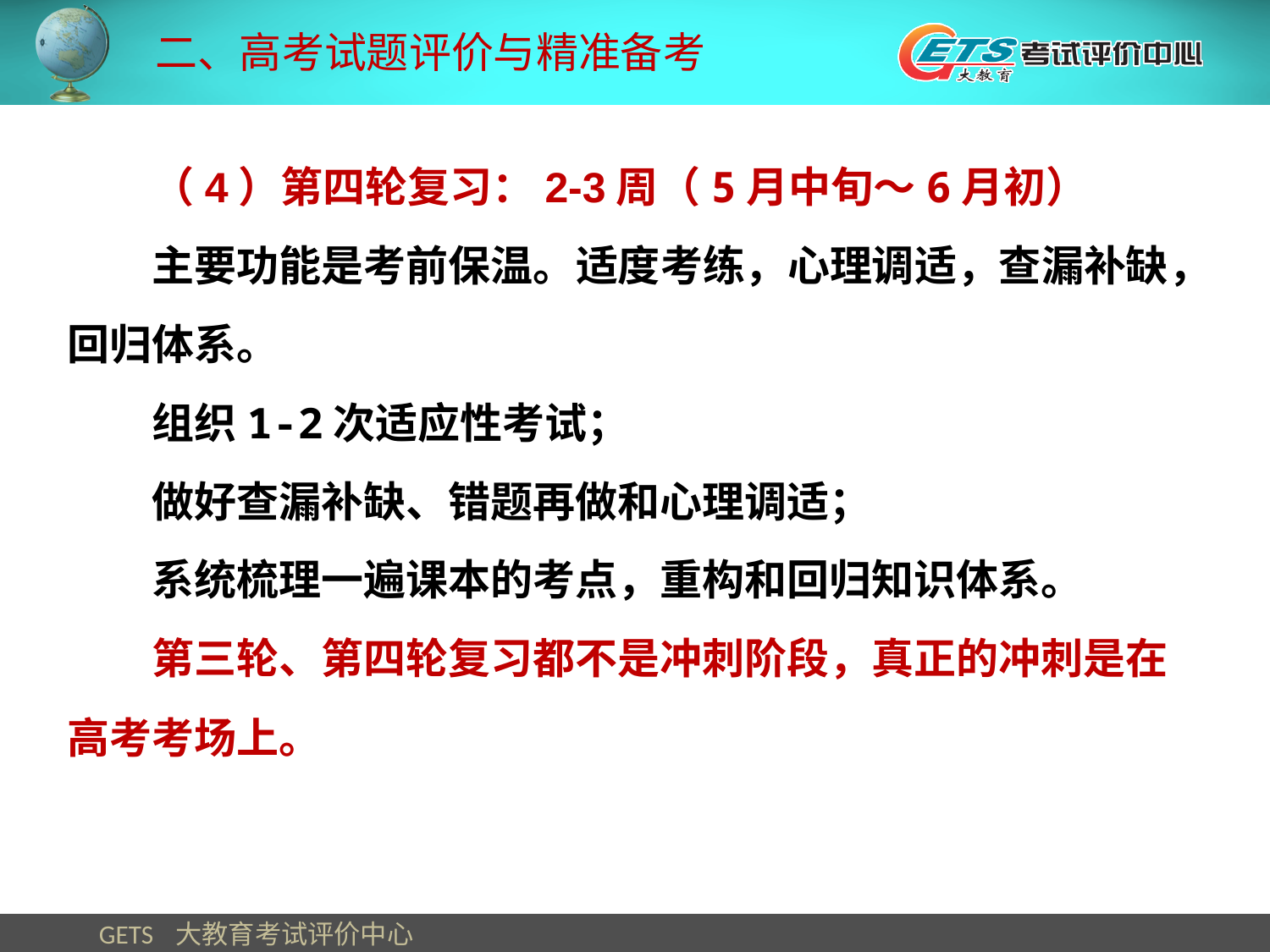

二、高考试题评价与精准备考
（4）第四轮复习：2-3周（5月中旬～6月初）
主要功能是考前保温。适度考练，心理调适，查漏补缺，回归体系。
组织1-2次适应性考试；
做好查漏补缺、错题再做和心理调适；
系统梳理一遍课本的考点，重构和回归知识体系。
第三轮、第四轮复习都不是冲刺阶段，真正的冲刺是在高考考场上。